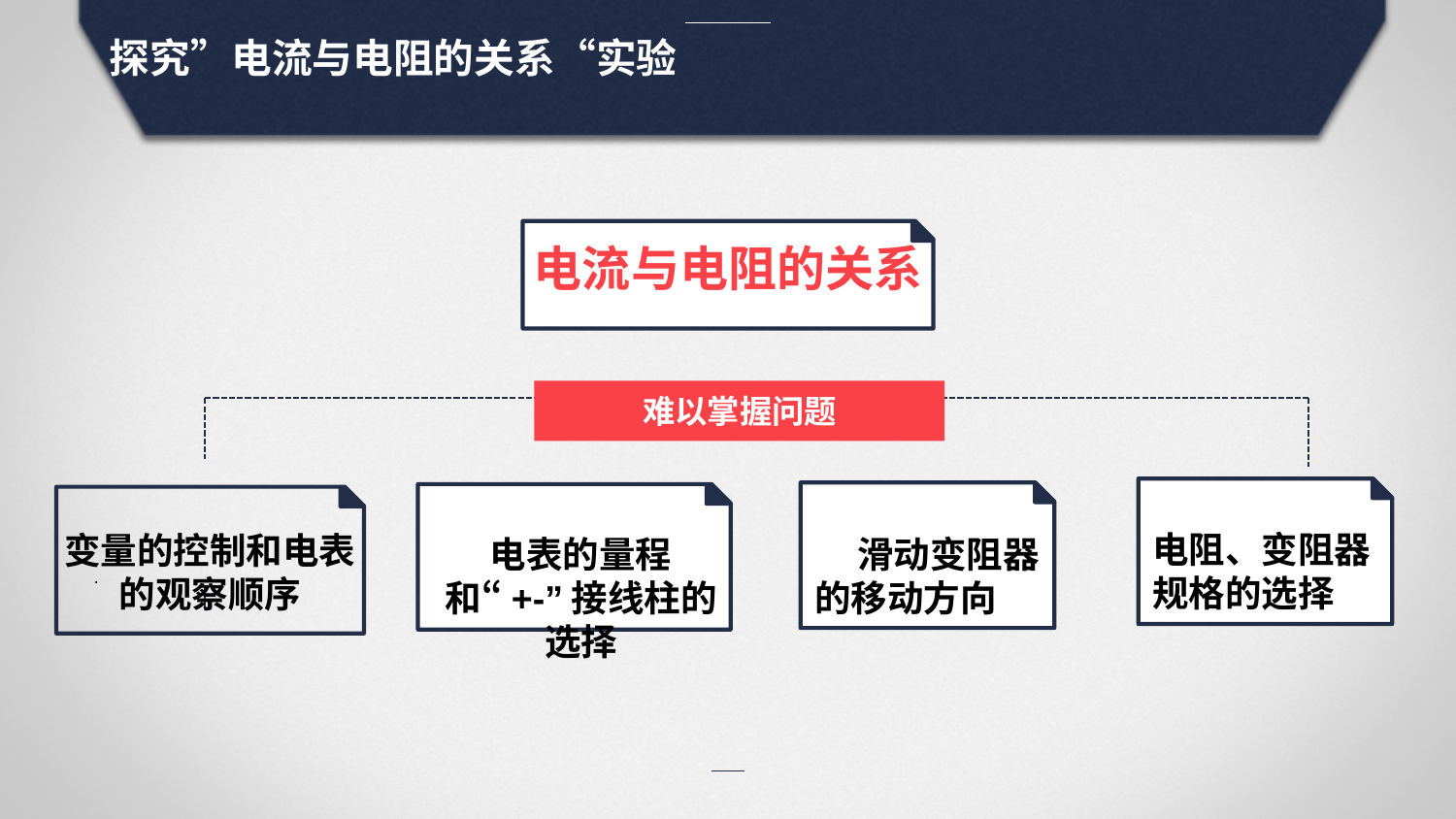

探究”电流与电阻的关系“实验

电流与电阻的关系

难以掌握问题

变量的控制和电表的观察顺序
.

电阻、变阻器规格的选择
电表的量程和“+-”接线柱的选择
滑动变阻器的移动方向
2